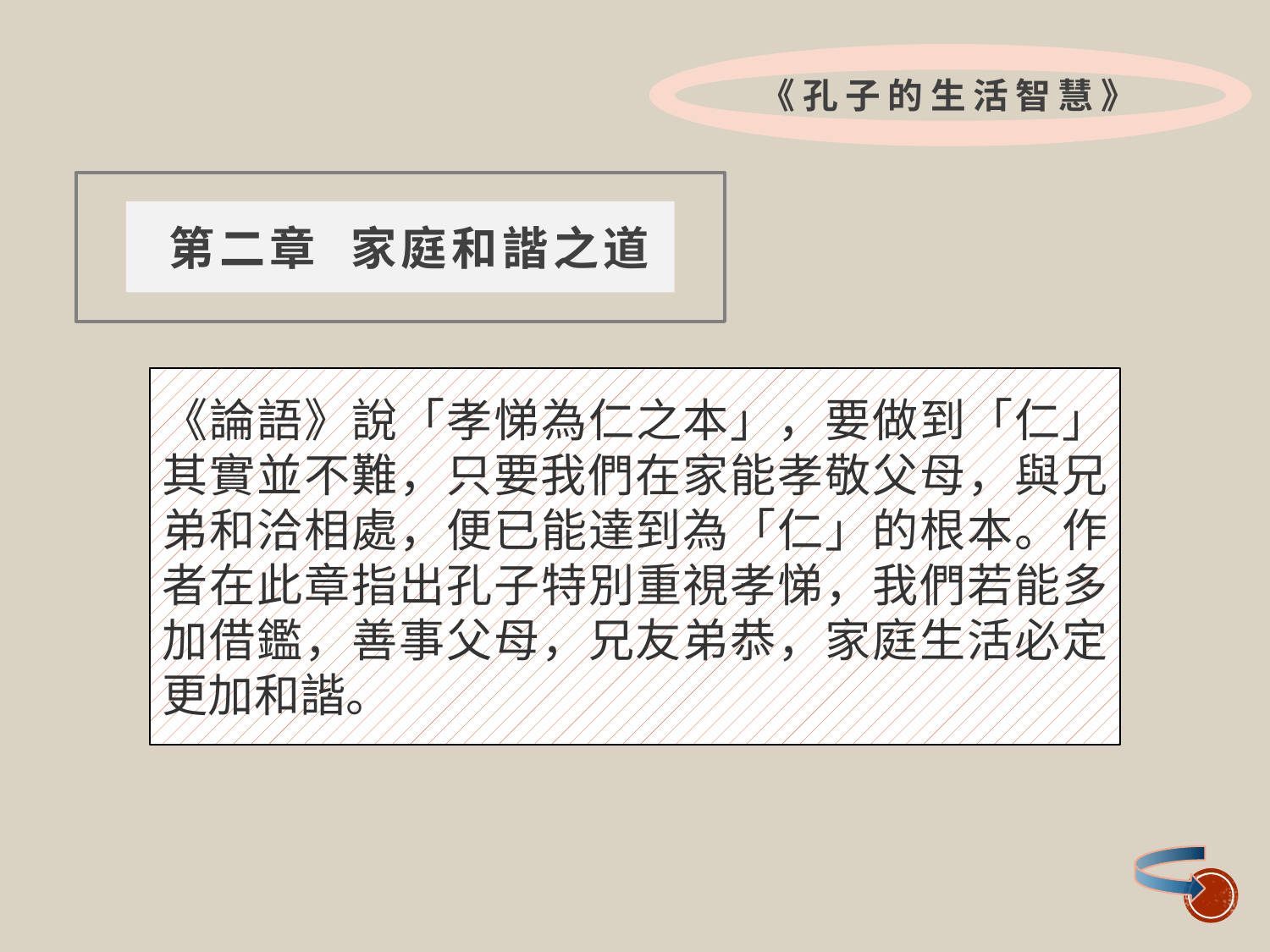

《孔子的生活智慧》

第二章  家庭和諧之道

《論語》說「孝悌為仁之本」，要做到「仁」其實並不難，只要我們在家能孝敬父母，與兄弟和洽相處，便已能達到為「仁」的根本。作者在此章指出孔子特別重視孝悌，我們若能多加借鑑，善事父母，兄友弟恭，家庭生活必定更加和諧。